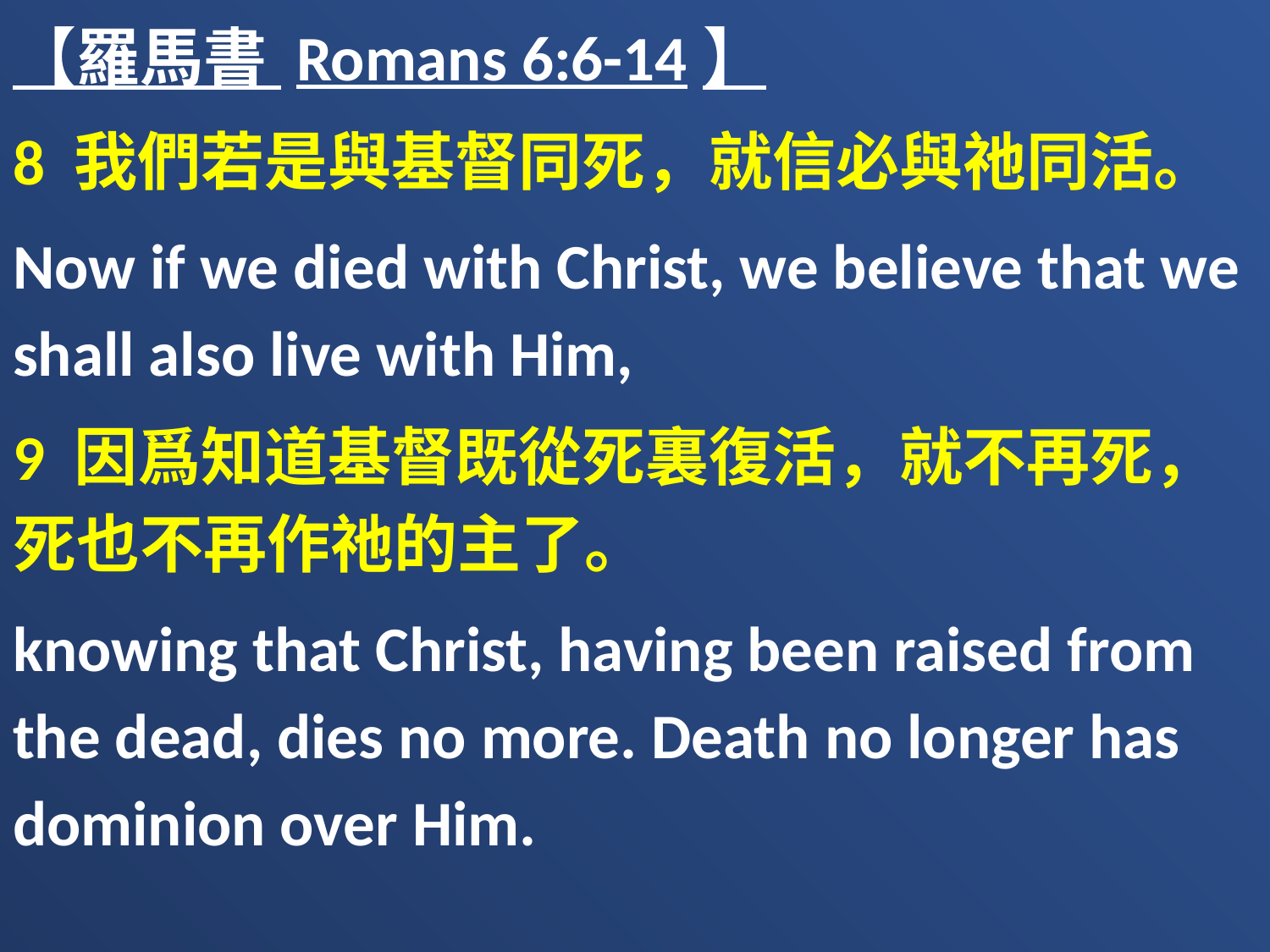

【羅馬書 Romans 6:6-14】
8 我們若是與基督同死，就信必與祂同活。
Now if we died with Christ, we believe that we shall also live with Him,
9 因爲知道基督既從死裏復活，就不再死，死也不再作祂的主了。
knowing that Christ, having been raised from the dead, dies no more. Death no longer has dominion over Him.